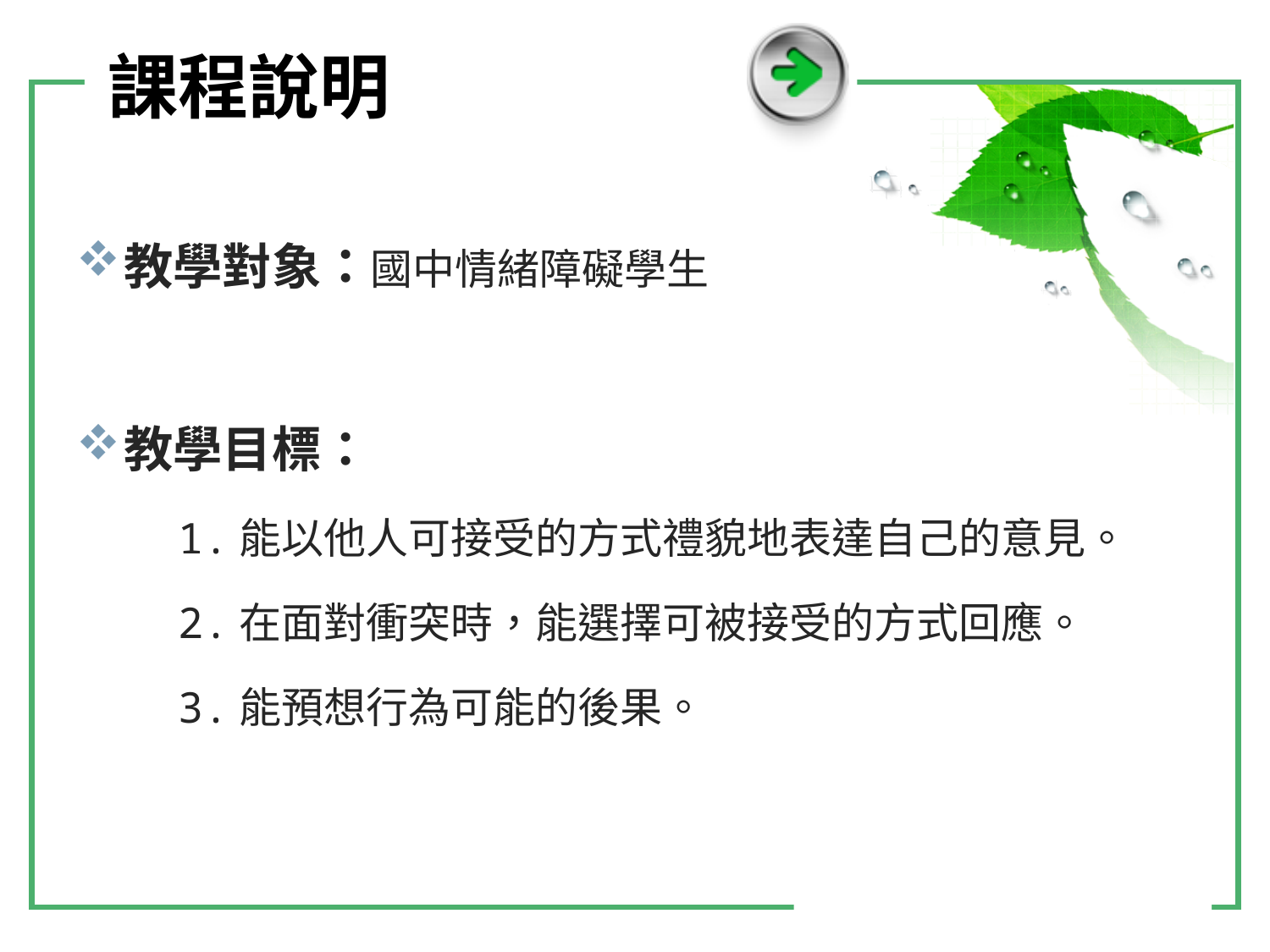

# 課程說明
教學對象：國中情緒障礙學生

教學目標：
    1.能以他人可接受的方式禮貌地表達自己的意見。
    2.在面對衝突時，能選擇可被接受的方式回應。
    3.能預想行為可能的後果。